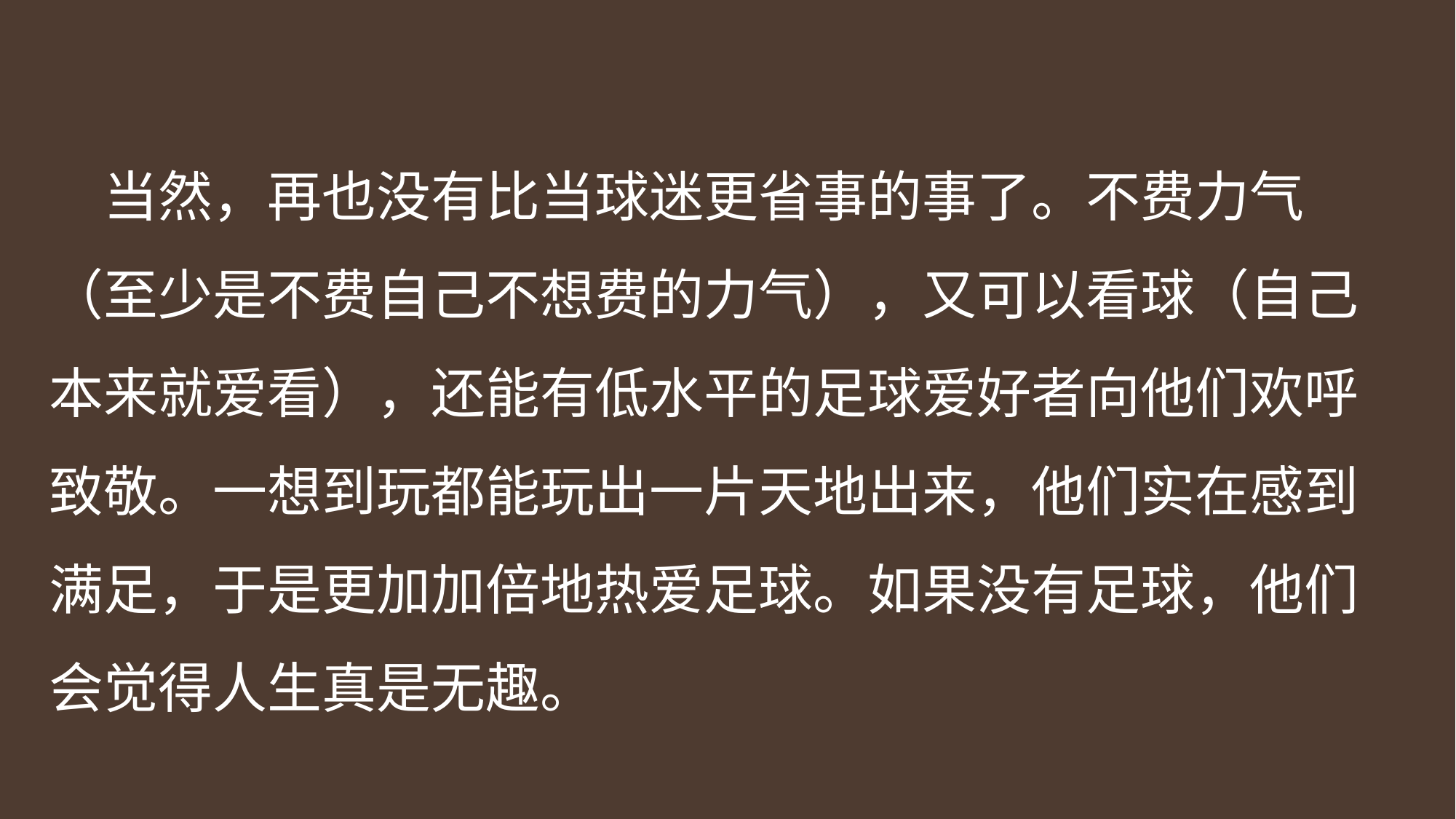

当然，再也没有比当球迷更省事的事了。不费力气（至少是不费自己不想费的力气），又可以看球（自己本来就爱看），还能有低水平的足球爱好者向他们欢呼致敬。一想到玩都能玩出一片天地出来，他们实在感到满足，于是更加加倍地热爱足球。如果没有足球，他们会觉得人生真是无趣。